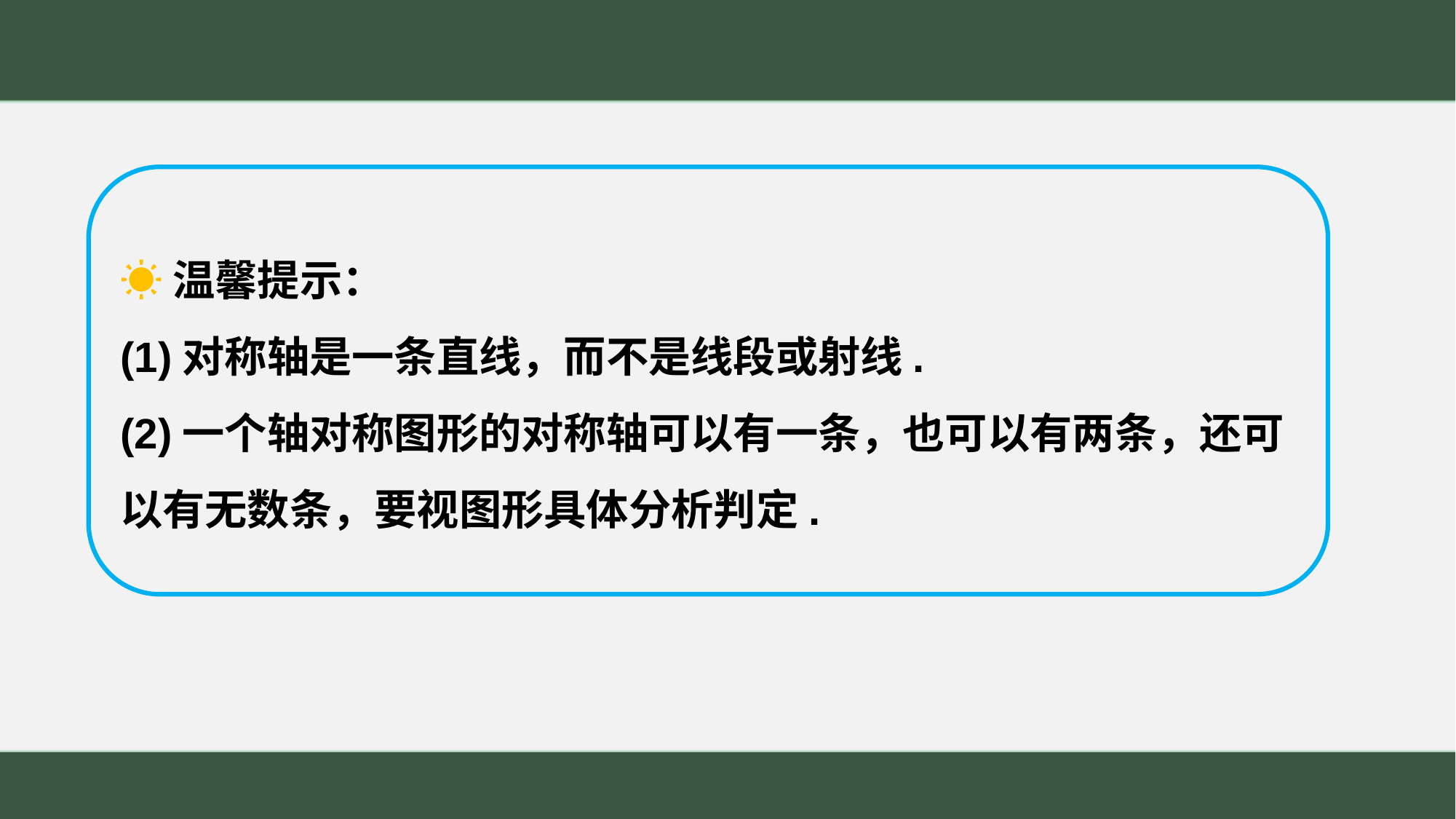

☀温馨提示：
(1)对称轴是一条直线，而不是线段或射线.
(2)一个轴对称图形的对称轴可以有一条，也可以有两条，还可以有无数条，要视图形具体分析判定.